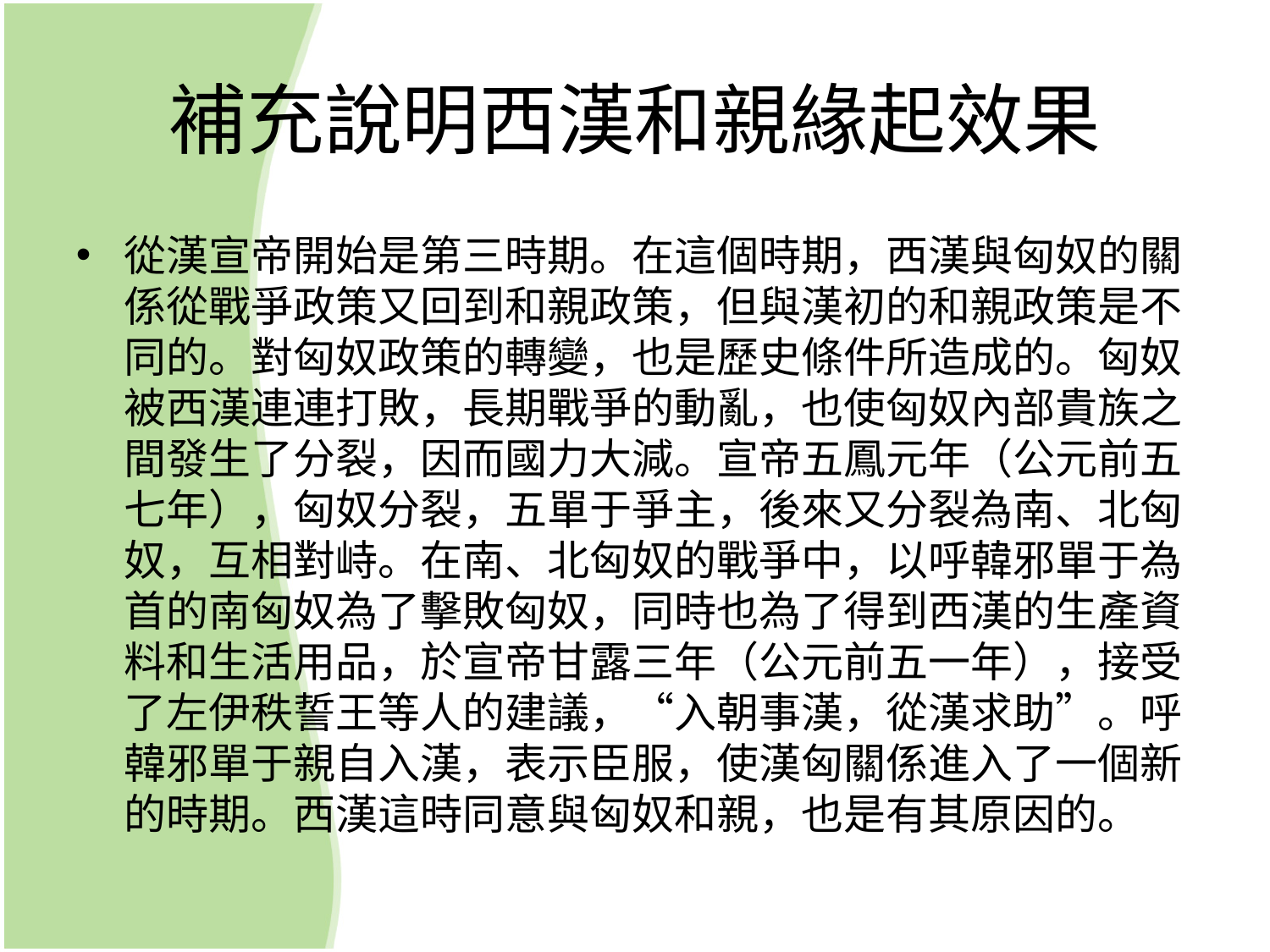

# 補充說明西漢和親緣起效果
從漢宣帝開始是第三時期。在這個時期，西漢與匈奴的關係從戰爭政策又回到和親政策，但與漢初的和親政策是不同的。對匈奴政策的轉變，也是歷史條件所造成的。匈奴被西漢連連打敗，長期戰爭的動亂，也使匈奴內部貴族之間發生了分裂，因而國力大減。宣帝五鳳元年（公元前五七年），匈奴分裂，五單于爭主，後來又分裂為南、北匈奴，互相對峙。在南、北匈奴的戰爭中，以呼韓邪單于為首的南匈奴為了擊敗匈奴，同時也為了得到西漢的生產資料和生活用品，於宣帝甘露三年（公元前五一年），接受了左伊秩誓王等人的建議，“入朝事漢，從漢求助”。呼韓邪單于親自入漢，表示臣服，使漢匈關係進入了一個新的時期。西漢這時同意與匈奴和親，也是有其原因的。